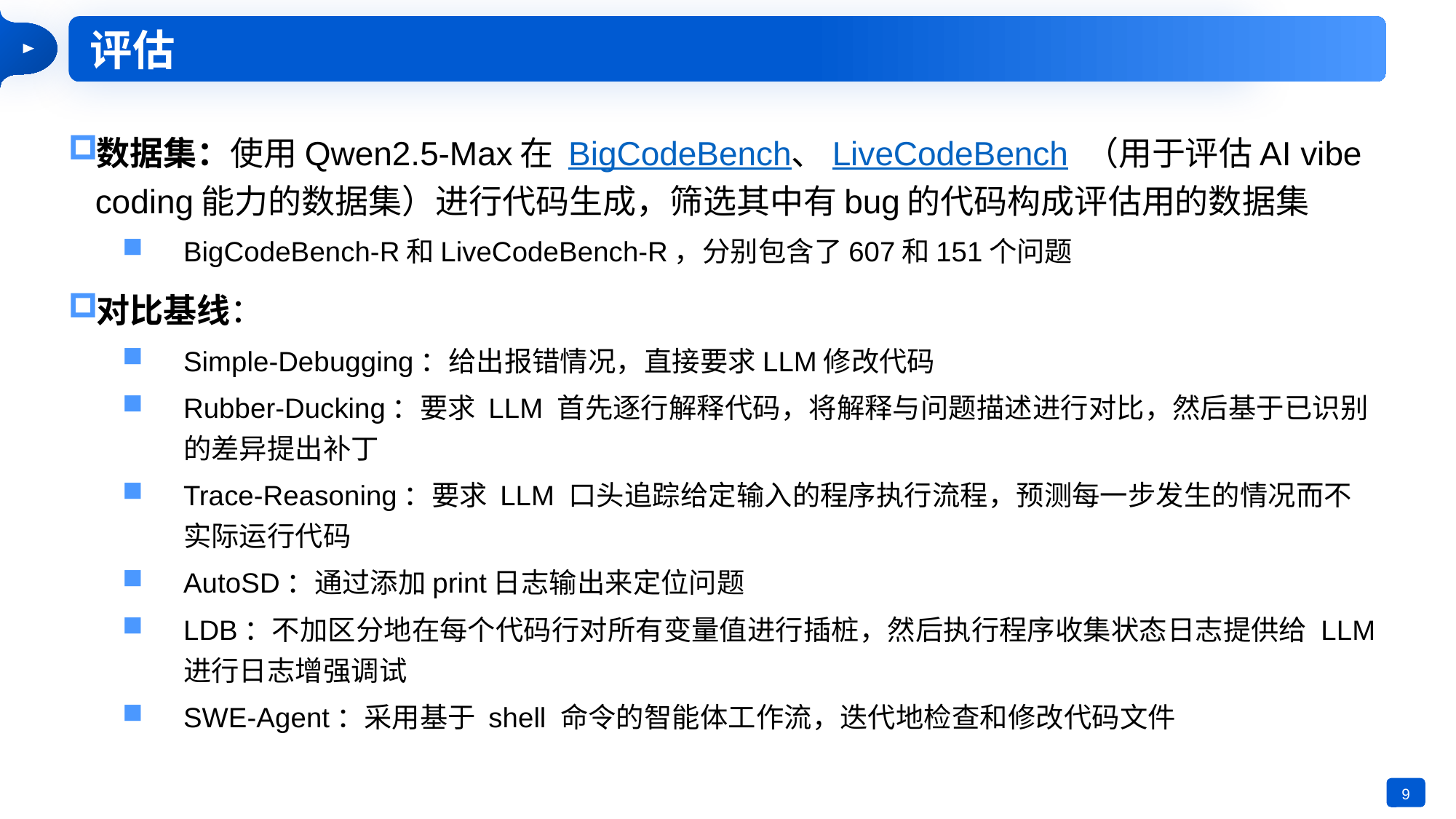

评估
数据集：使用Qwen2.5-Max在 BigCodeBench、LiveCodeBench （用于评估AI vibe coding能力的数据集）进行代码生成，筛选其中有bug的代码构成评估用的数据集
BigCodeBench-R和LiveCodeBench-R，分别包含了607和151个问题
对比基线：
Simple-Debugging：给出报错情况，直接要求LLM修改代码
Rubber-Ducking：要求 LLM 首先逐行解释代码，将解释与问题描述进行对比，然后基于已识别的差异提出补丁
Trace-Reasoning：要求 LLM 口头追踪给定输入的程序执行流程，预测每一步发生的情况而不实际运行代码
AutoSD：通过添加print日志输出来定位问题
LDB：不加区分地在每个代码行对所有变量值进行插桩，然后执行程序收集状态日志提供给 LLM 进行日志增强调试
SWE-Agent：采用基于 shell 命令的智能体工作流，迭代地检查和修改代码文件
9